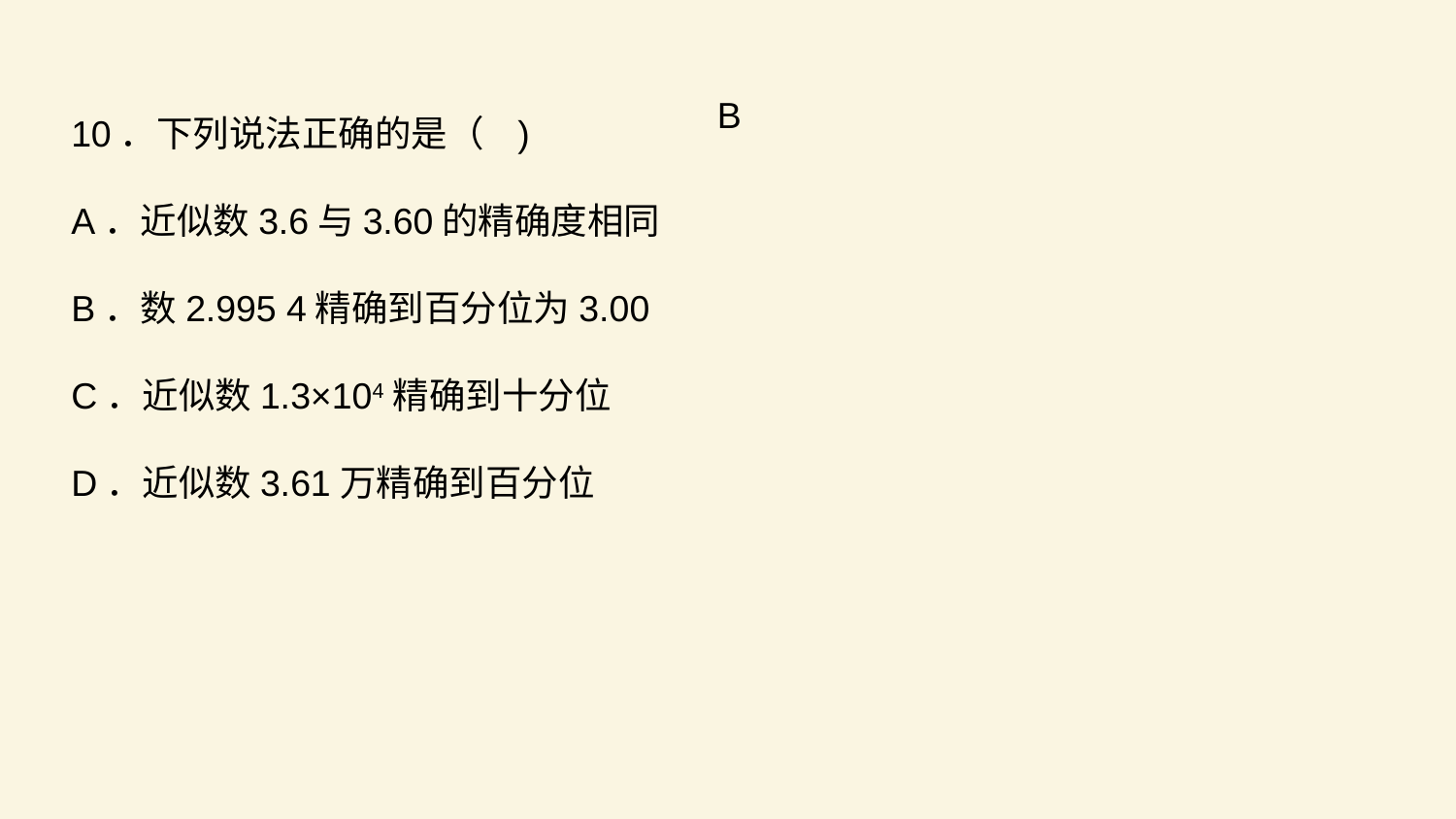

10．下列说法正确的是（   )
A．近似数3.6与3.60的精确度相同
B．数2.995 4精确到百分位为3.00
C．近似数1.3×104精确到十分位
D．近似数3.61万精确到百分位
B